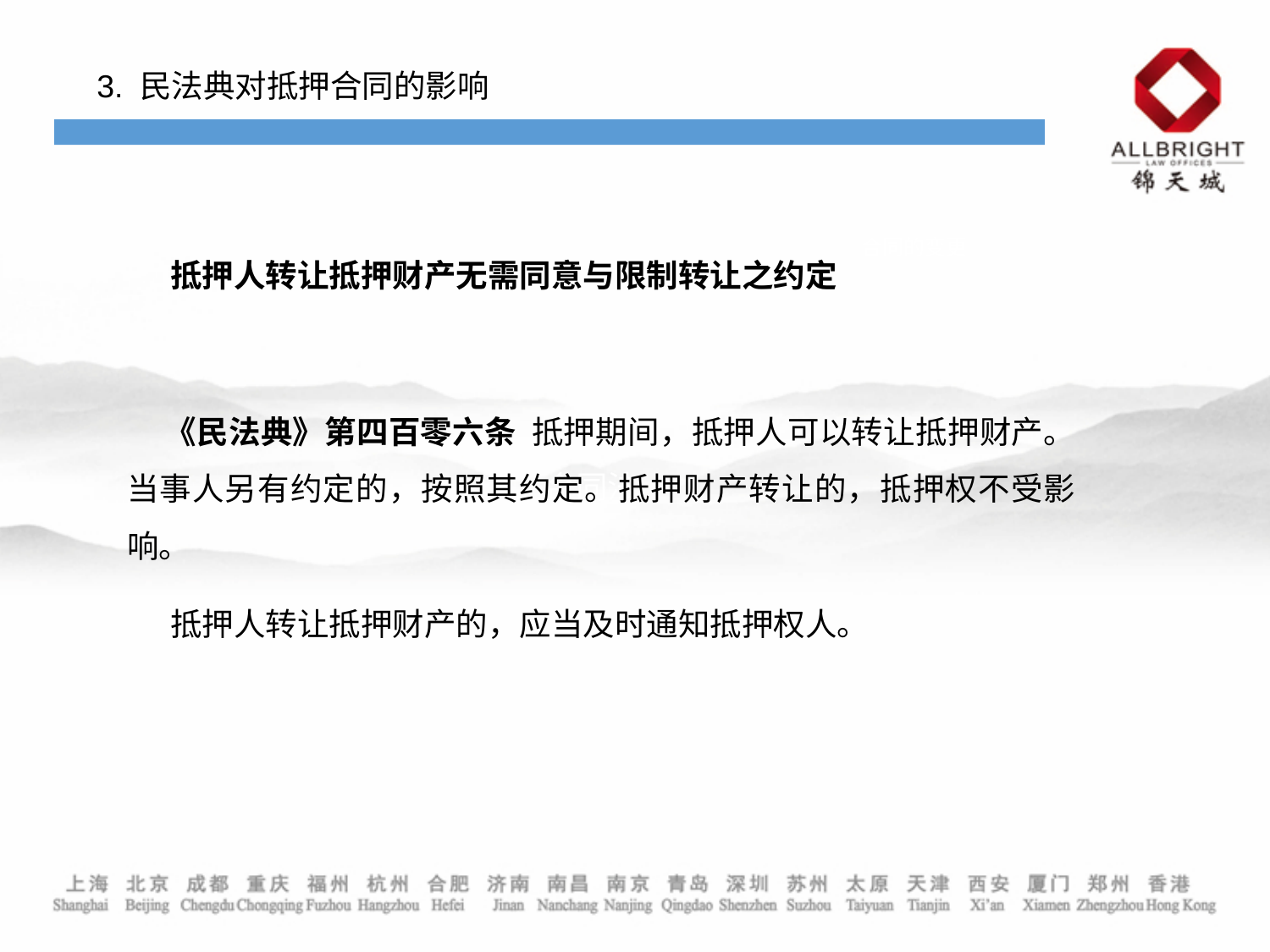

3. 民法典对抵押合同的影响

合同的变更
     抵押人转让抵押财产无需同意与限制转让之约定

    《民法典》第四百零六条  抵押期间，抵押人可以转让抵押财产。当事人另有约定的，按照其约定。抵押财产转让的，抵押权不受影响。
     抵押人转让抵押财产的，应当及时通知抵押权人。
合同法